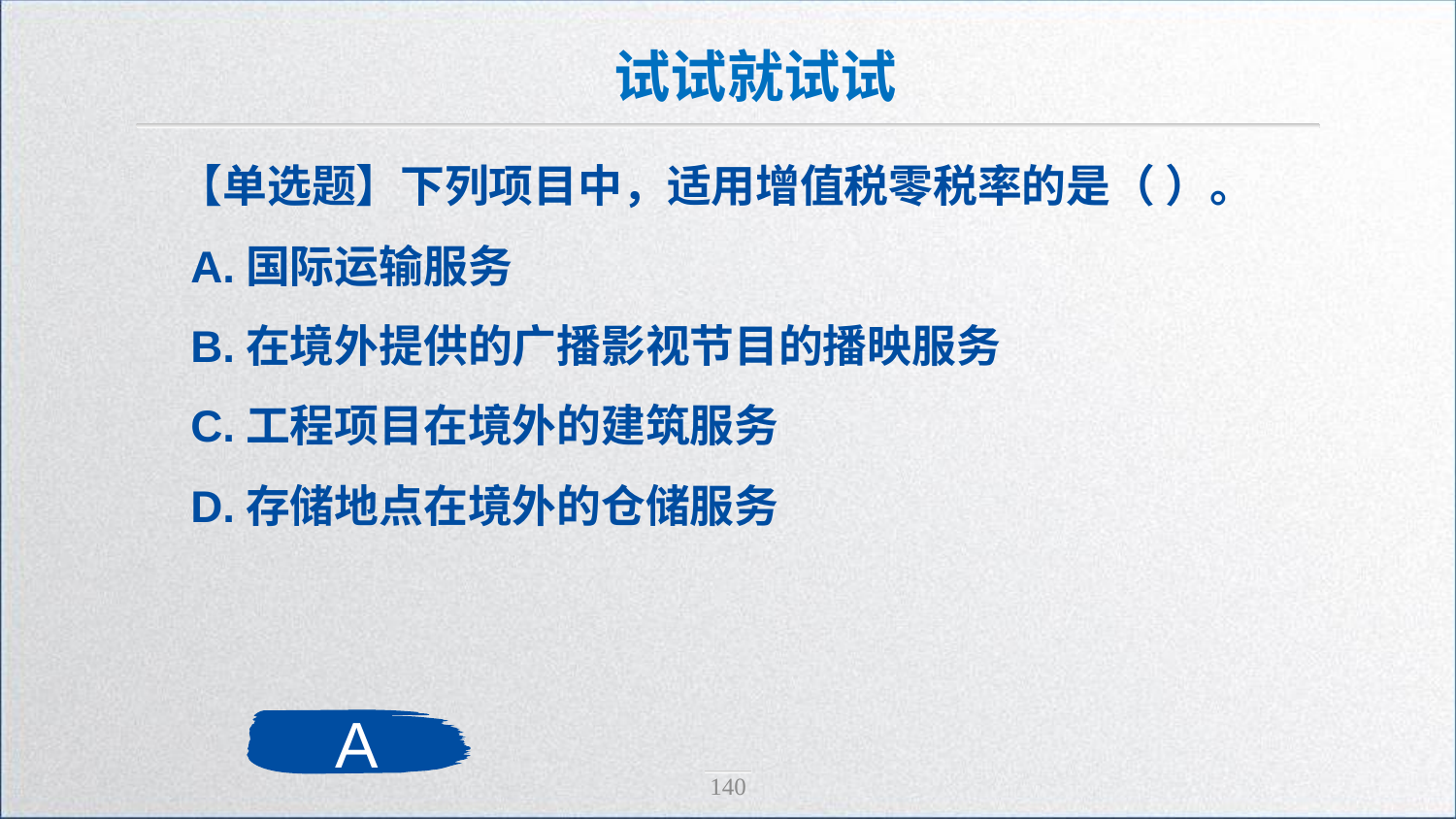

试试就试试
【单选题】下列项目中，适用增值税零税率的是（ ）。
 A.国际运输服务
 B.在境外提供的广播影视节目的播映服务
 C.工程项目在境外的建筑服务
 D.存储地点在境外的仓储服务

A
140